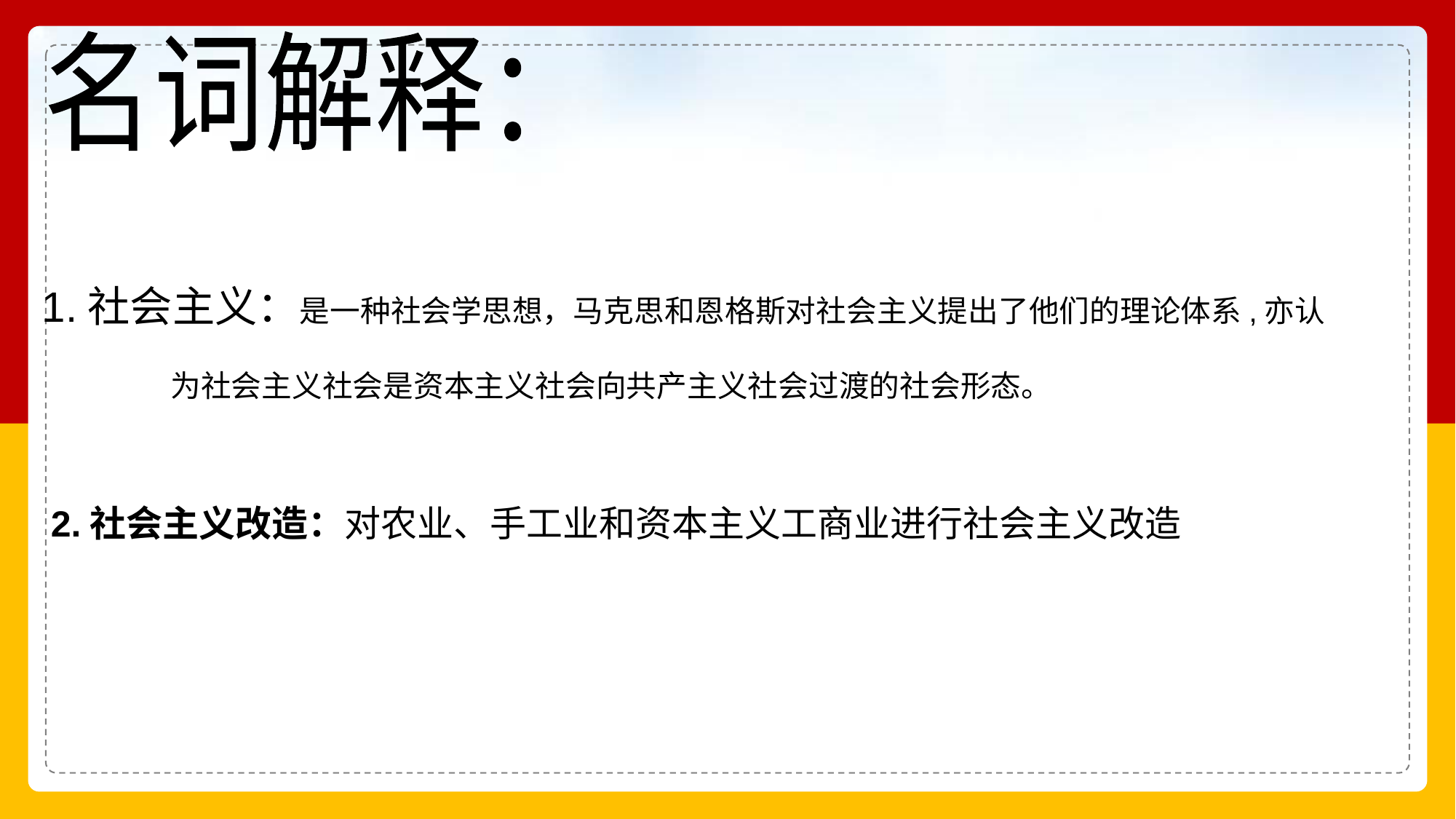

名词解释：
1.社会主义：是一种社会学思想，马克思和恩格斯对社会主义提出了他们的理论体系,亦认
                  为社会主义社会是资本主义社会向共产主义社会过渡的社会形态。
2.社会主义改造：对农业、手工业和资本主义工商业进行社会主义改造